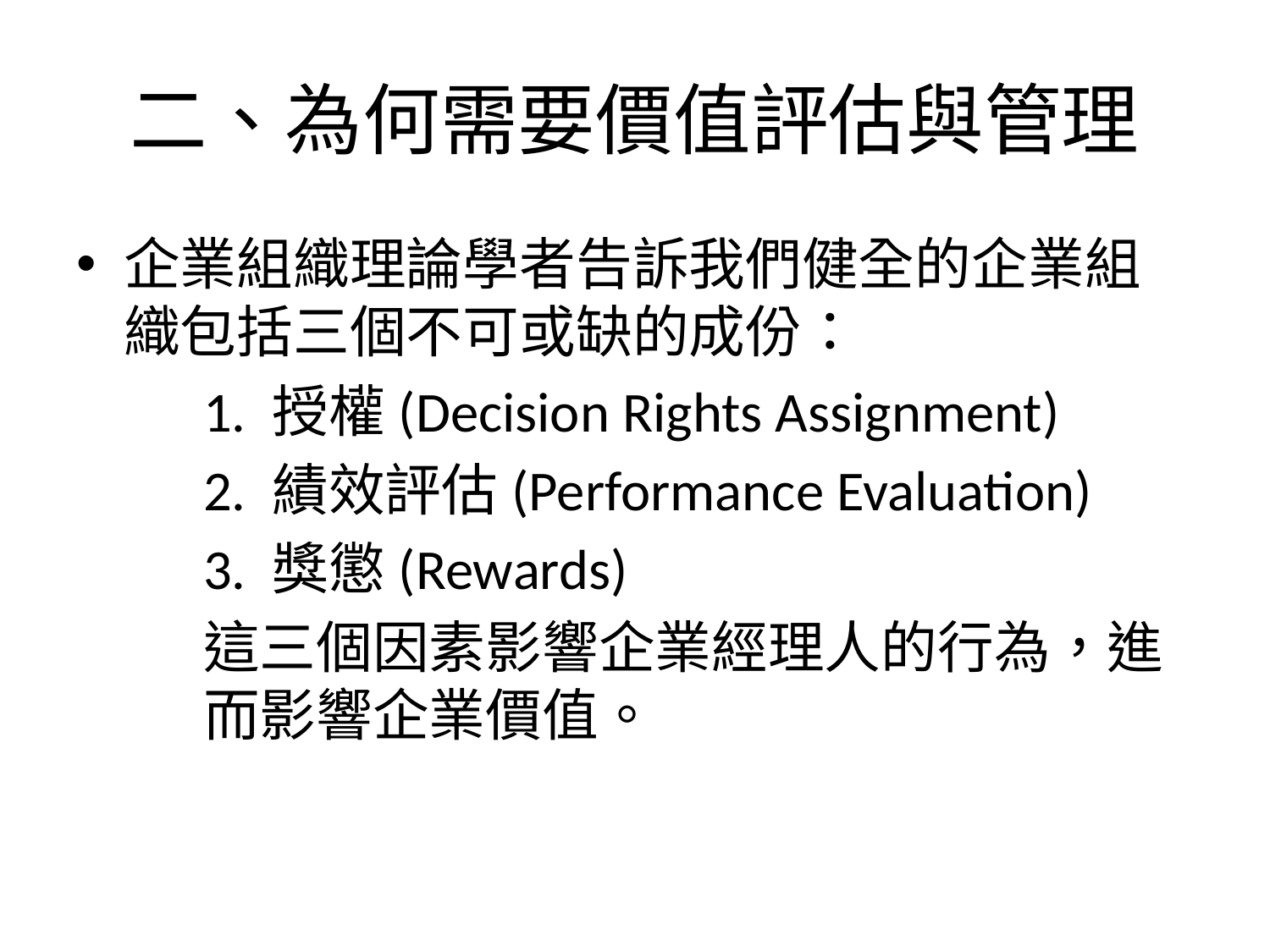

# 二、為何需要價值評估與管理
企業組織理論學者告訴我們健全的企業組織包括三個不可或缺的成份：
　　	1. 授權(Decision Rights Assignment)
　	2. 績效評估(Performance Evaluation)
　　	3. 獎懲(Rewards)
	這三個因素影響企業經理人的行為，進	而影響企業價值。